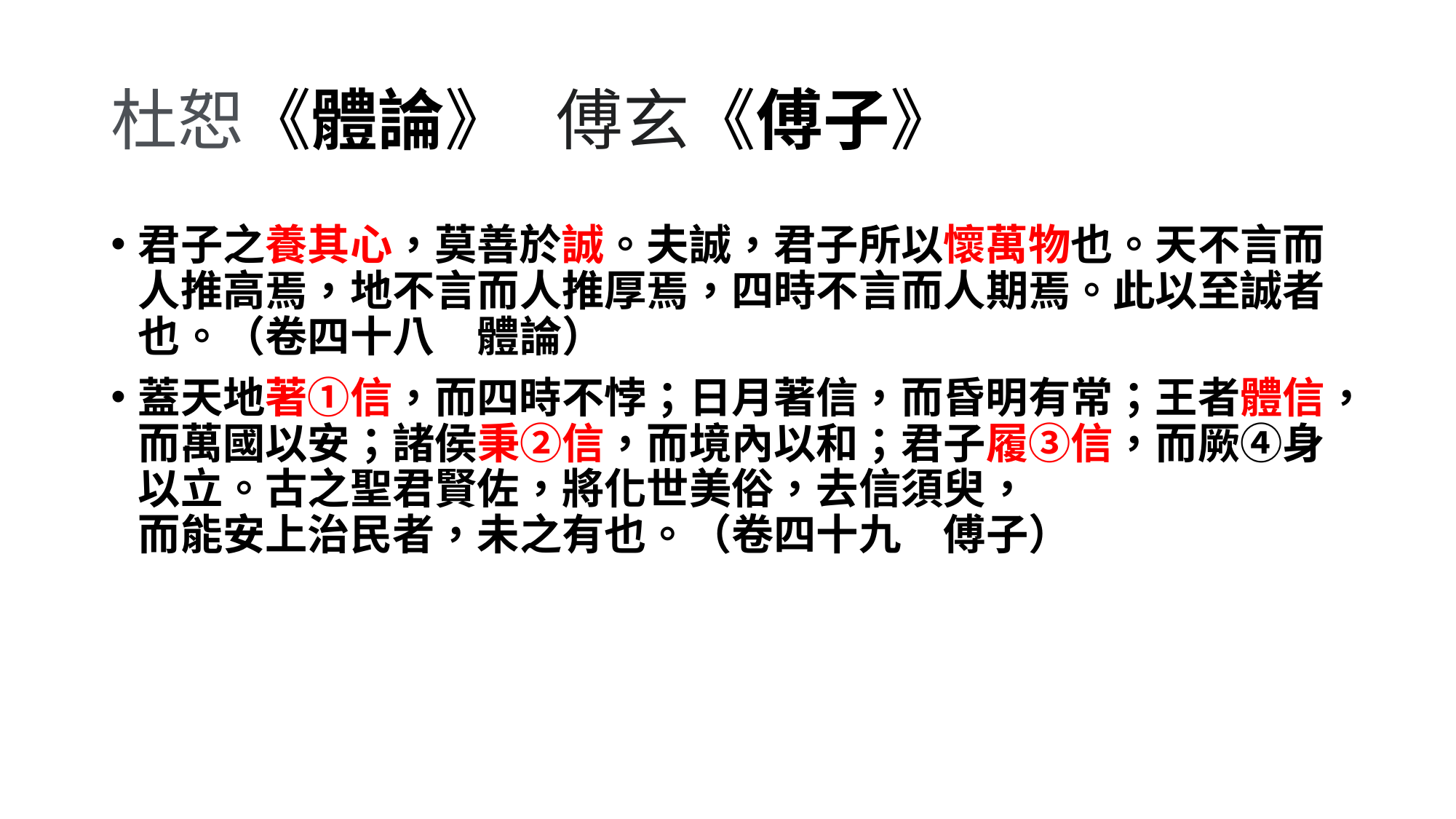

# 杜恕《體論》   傅玄《傅子》
君子之養其心，莫善於誠。夫誠，君子所以懷萬物也。天不言而人推高焉，地不言而人推厚焉，四時不言而人期焉。此以至誠者也。（卷四十八　體論）
蓋天地著①信，而四時不悖；日月著信，而昏明有常；王者體信，而萬國以安；諸侯秉②信，而境內以和；君子履③信，而厥④身以立。古之聖君賢佐，將化世美俗，去信須臾，                             而能安上治民者，未之有也。（卷四十九　傅子）